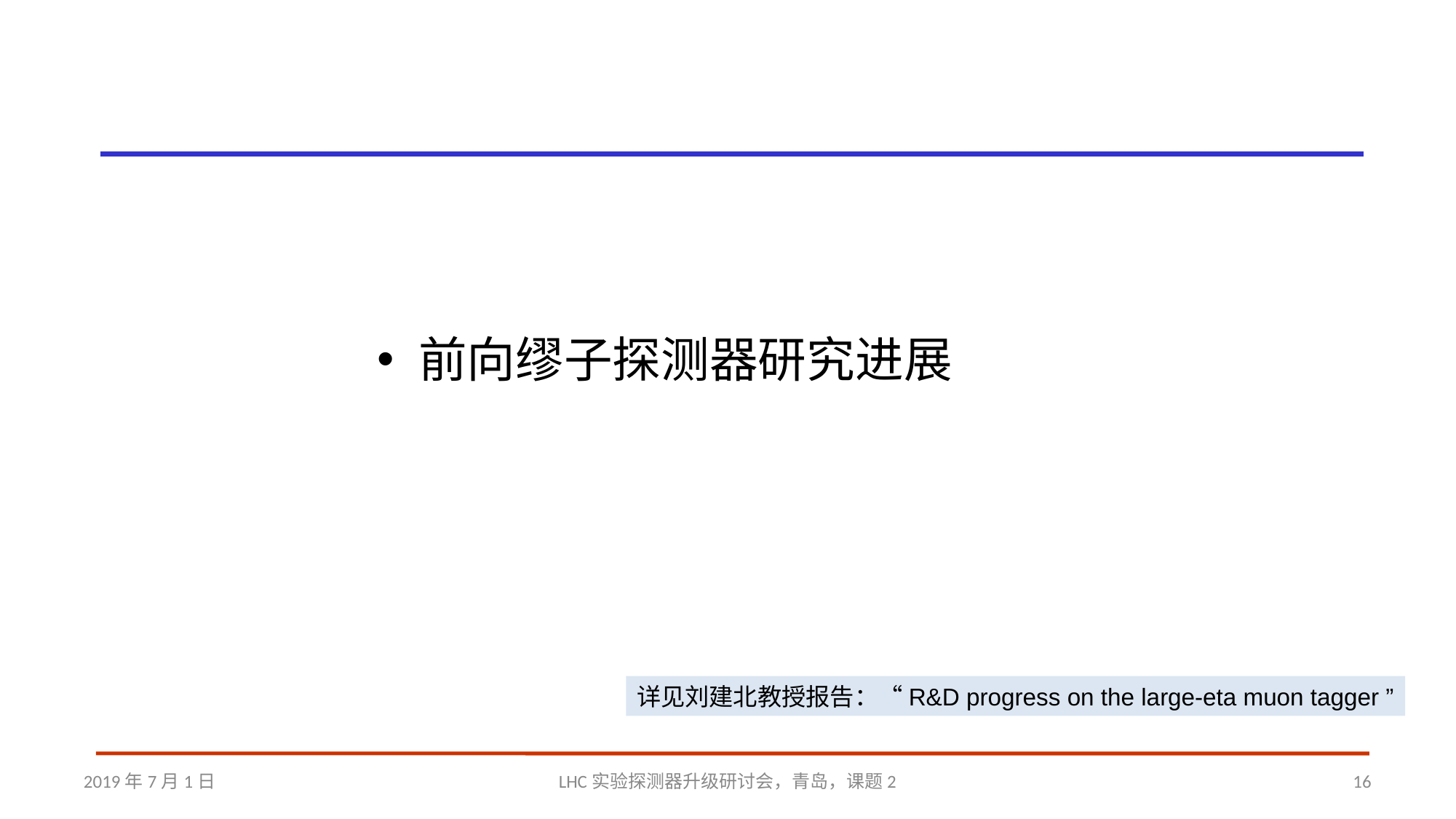

#
前向缪子探测器研究进展
详见刘建北教授报告：“R&D progress on the large-eta muon tagger ”
2019年7月1日
LHC实验探测器升级研讨会，青岛，课题2
16